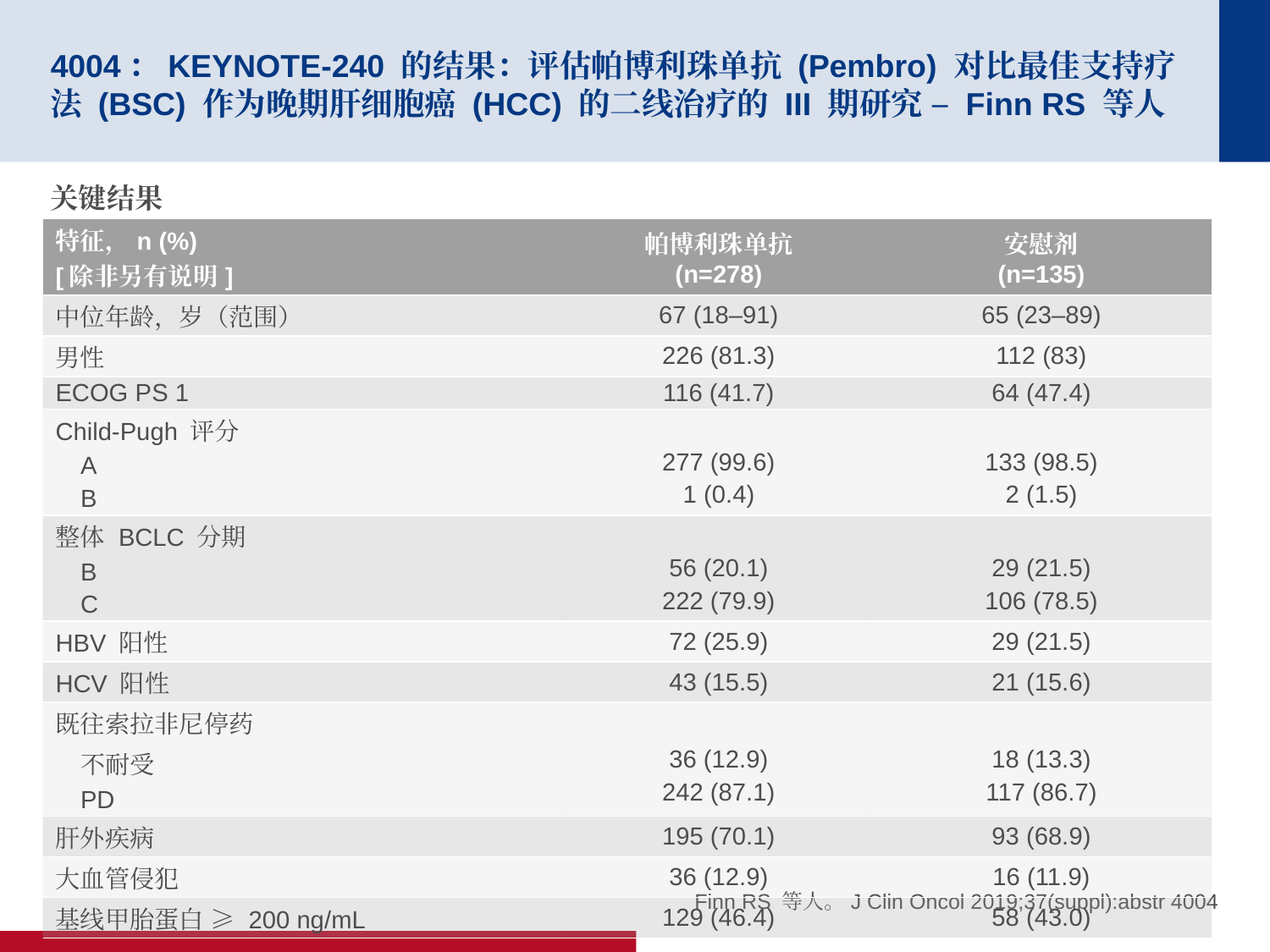

# 4004：KEYNOTE-240 的结果：评估帕博利珠单抗 (Pembro) 对比最佳支持疗法 (BSC) 作为晚期肝细胞癌 (HCC) 的二线治疗的 III 期研究 – Finn RS 等人
关键结果

| 特征，n (%) [除非另有说明] | 帕博利珠单抗 (n=278) | 安慰剂 (n=135) |
| --- | --- | --- |
| 中位年龄，岁（范围） | 67 (18–91) | 65 (23–89) |
| 男性 | 226 (81.3) | 112 (83) |
| ECOG PS 1 | 116 (41.7) | 64 (47.4) |
| Child-Pugh 评分 A B | 277 (99.6) 1 (0.4) | 133 (98.5) 2 (1.5) |
| 整体 BCLC 分期 B C | 56 (20.1) 222 (79.9) | 29 (21.5) 106 (78.5) |
| HBV 阳性 | 72 (25.9) | 29 (21.5) |
| HCV 阳性 | 43 (15.5) | 21 (15.6) |
| 既往索拉非尼停药 不耐受 PD | 36 (12.9) 242 (87.1) | 18 (13.3) 117 (86.7) |
| 肝外疾病 | 195 (70.1) | 93 (68.9) |
| 大血管侵犯 | 36 (12.9) | 16 (11.9) |
| 基线甲胎蛋白 ≥ 200 ng/mL | 129 (46.4) | 58 (43.0) |
Finn RS 等人。J Clin Oncol 2019;37(suppl):abstr 4004